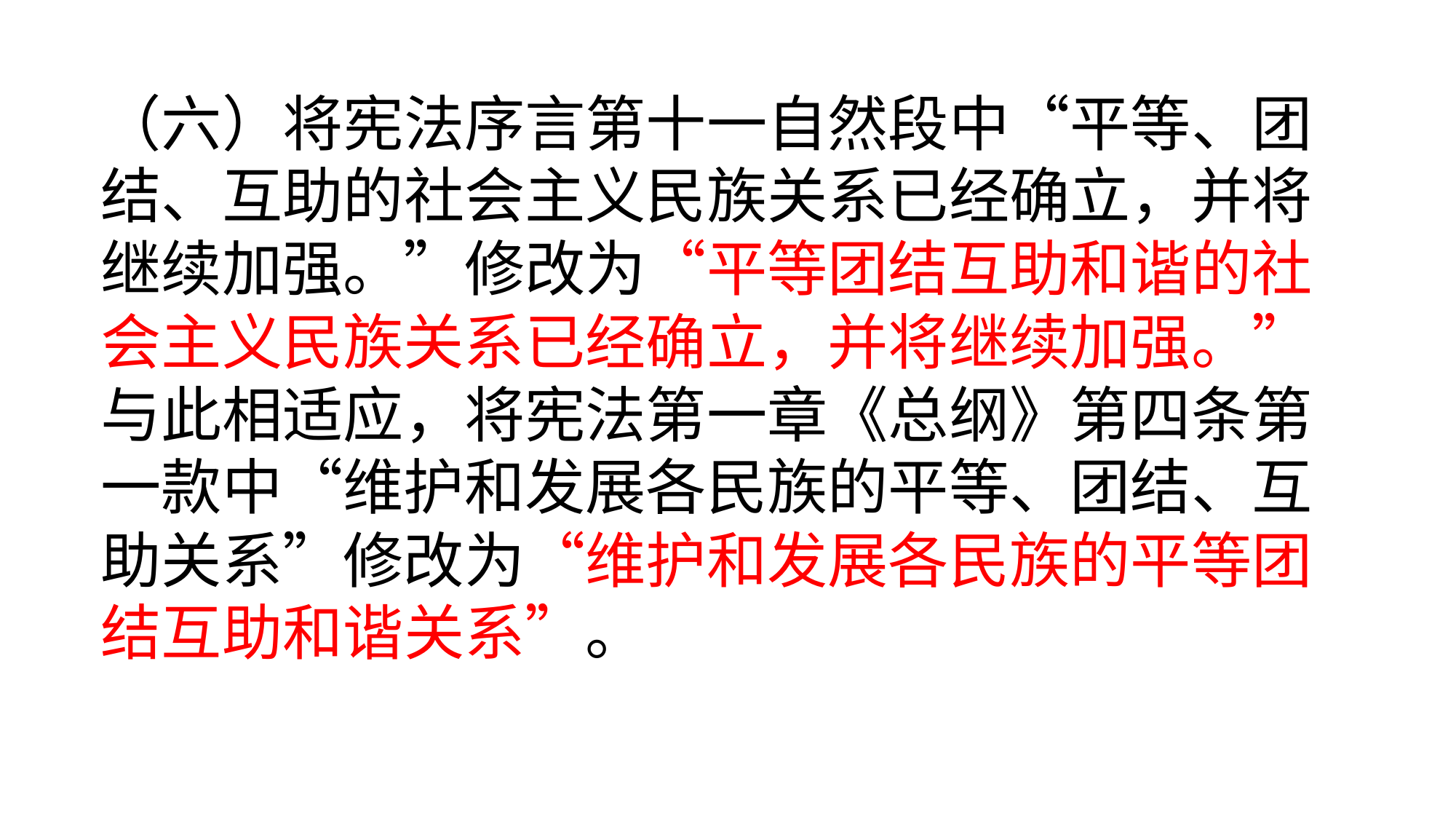

（六）将宪法序言第十一自然段中“平等、团结、互助的社会主义民族关系已经确立，并将继续加强。”修改为“平等团结互助和谐的社会主义民族关系已经确立，并将继续加强。”与此相适应，将宪法第一章《总纲》第四条第一款中“维护和发展各民族的平等、团结、互助关系”修改为“维护和发展各民族的平等团结互助和谐关系”。